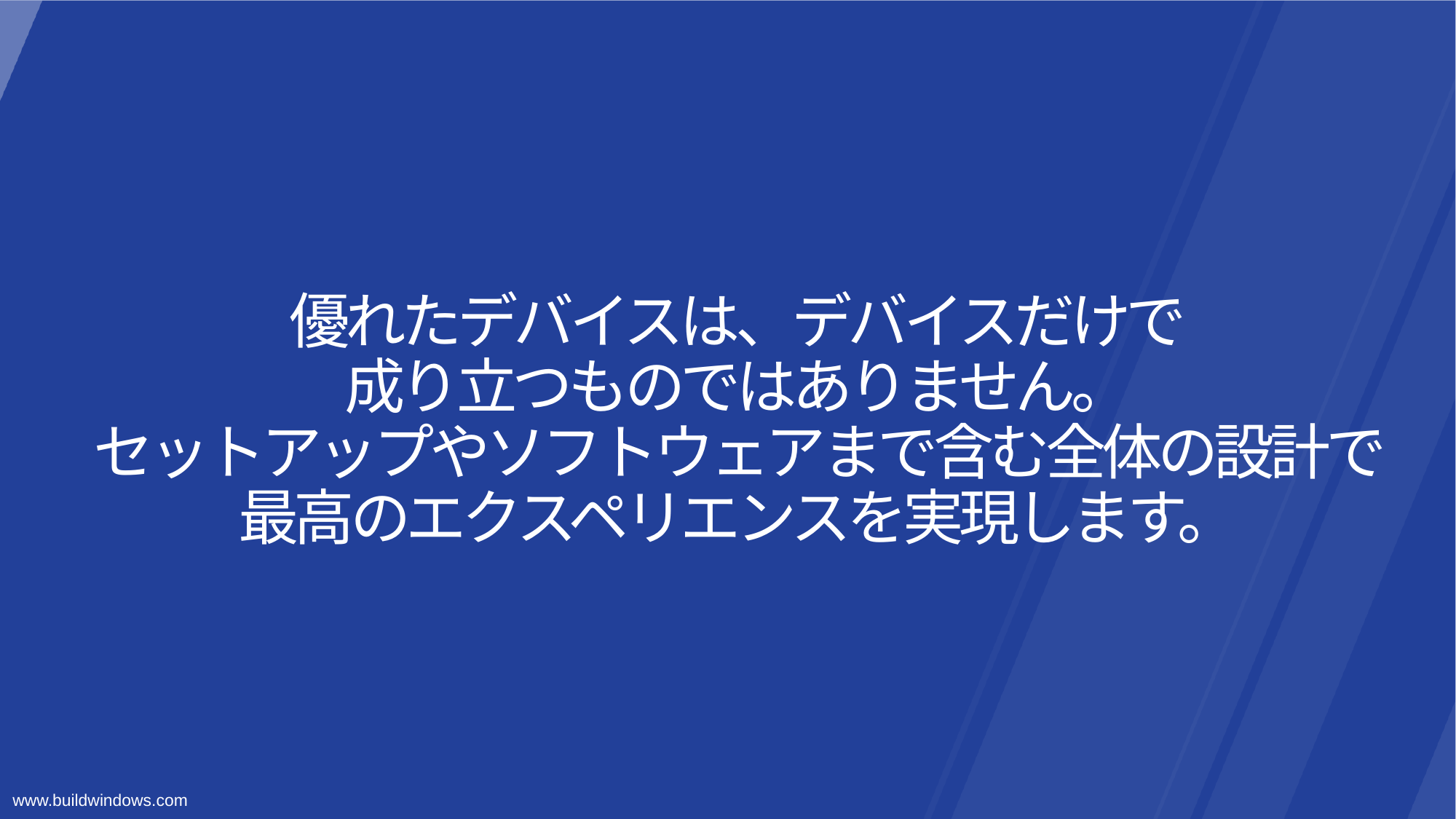

# 優れたデバイスは、デバイスだけで 成り立つものではありません。 セットアップやソフトウェアまで含む全体の設計で最高のエクスペリエンスを実現します。